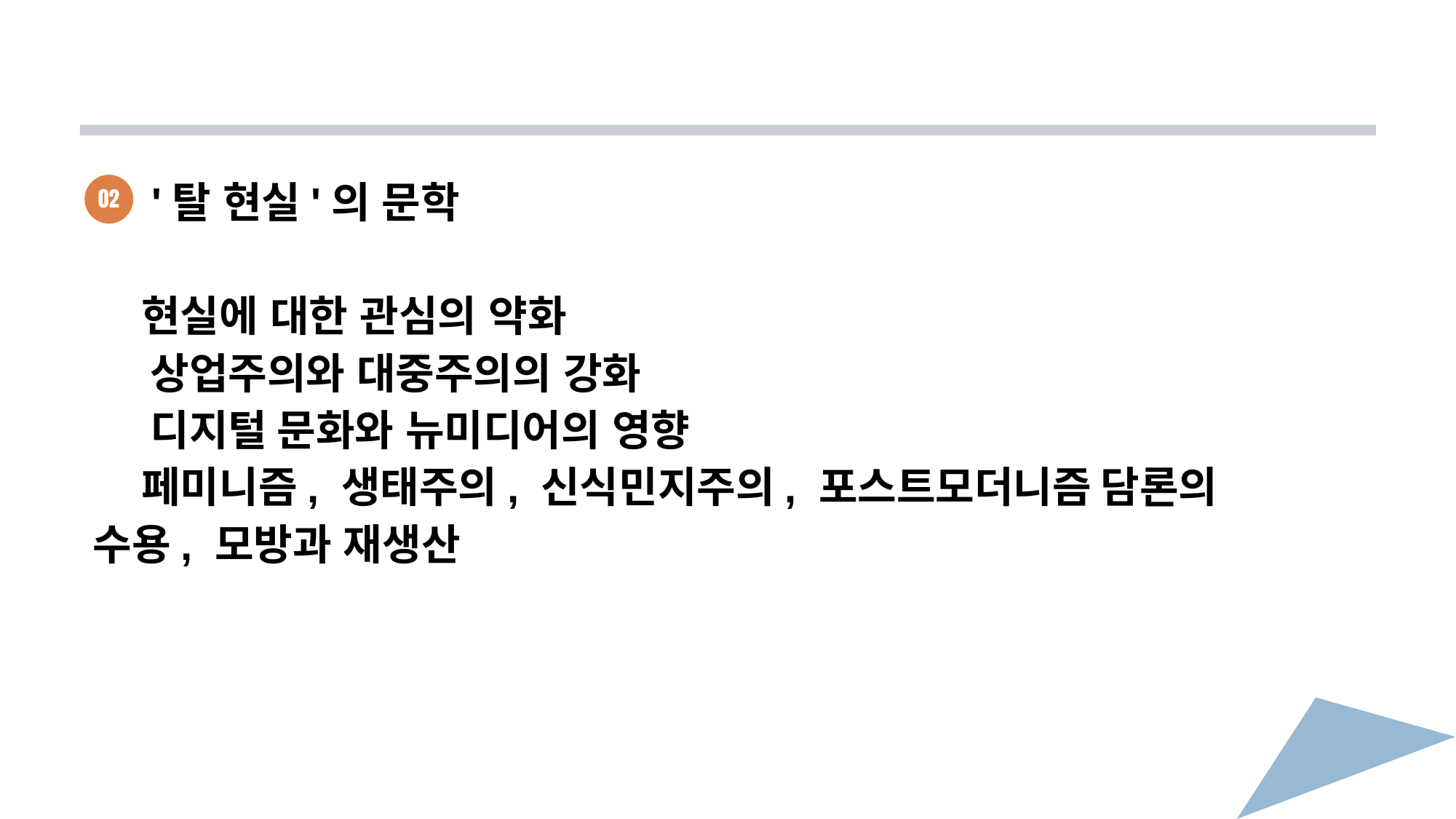

'탈 현실'의 문학

    현실에 대한 관심의 약화
    상업주의와 대중주의의 강화
    디지털 문화와 뉴미디어의 영향
    페미니즘, 생태주의, 신식민지주의, 포스트모더니즘 담론의 수용, 모방과 재생산

02

20